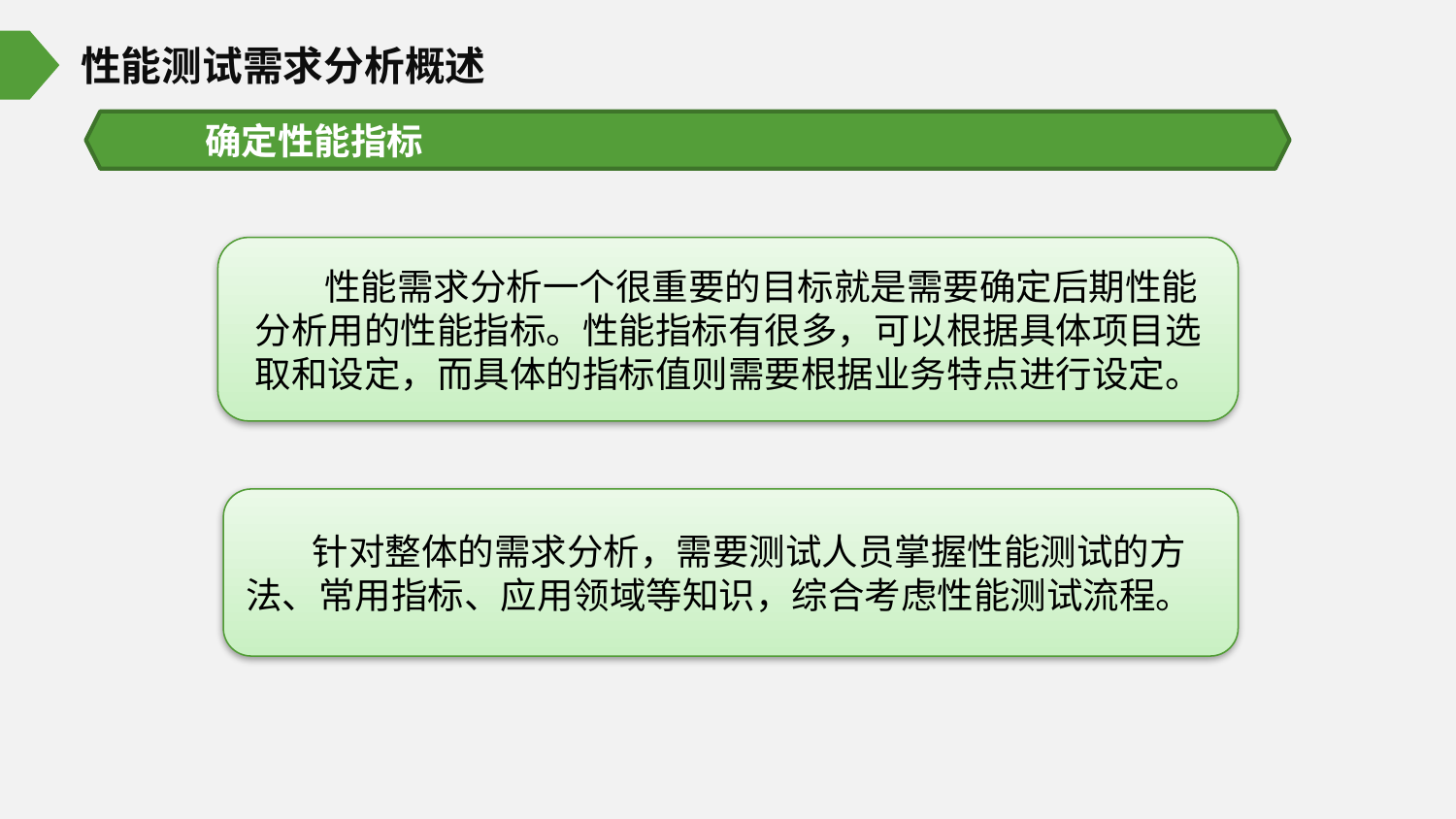

性能测试需求分析概述
确定性能指标
       性能需求分析一个很重要的目标就是需要确定后期性能分析用的性能指标。性能指标有很多，可以根据具体项目选取和设定，而具体的指标值则需要根据业务特点进行设定。
       针对整体的需求分析，需要测试人员掌握性能测试的方法、常用指标、应用领域等知识，综合考虑性能测试流程。